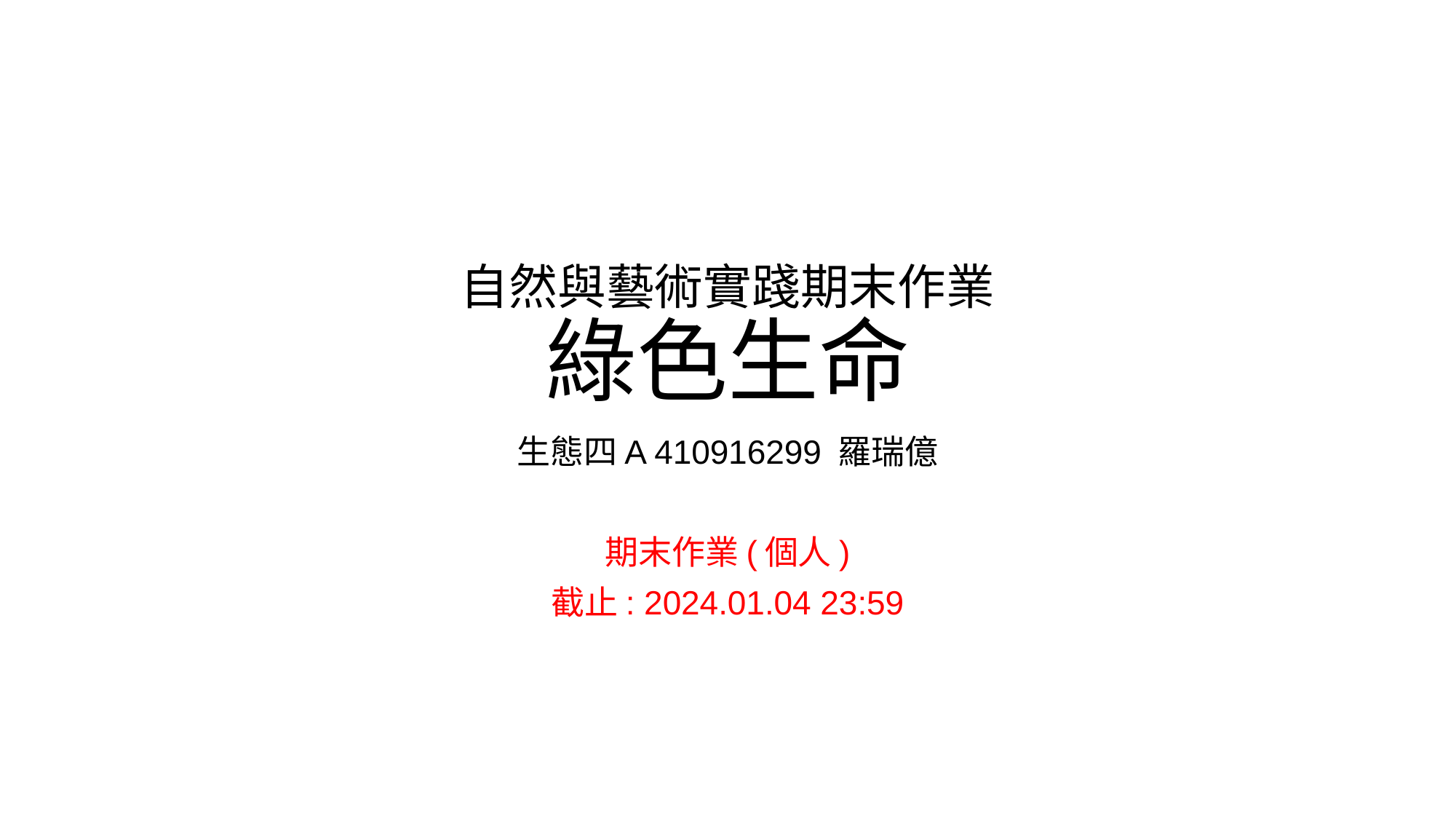

自然與藝術實踐期末作業
綠色生命
生態四A 410916299 羅瑞億

期末作業(個人)
截止: 2024.01.04 23:59